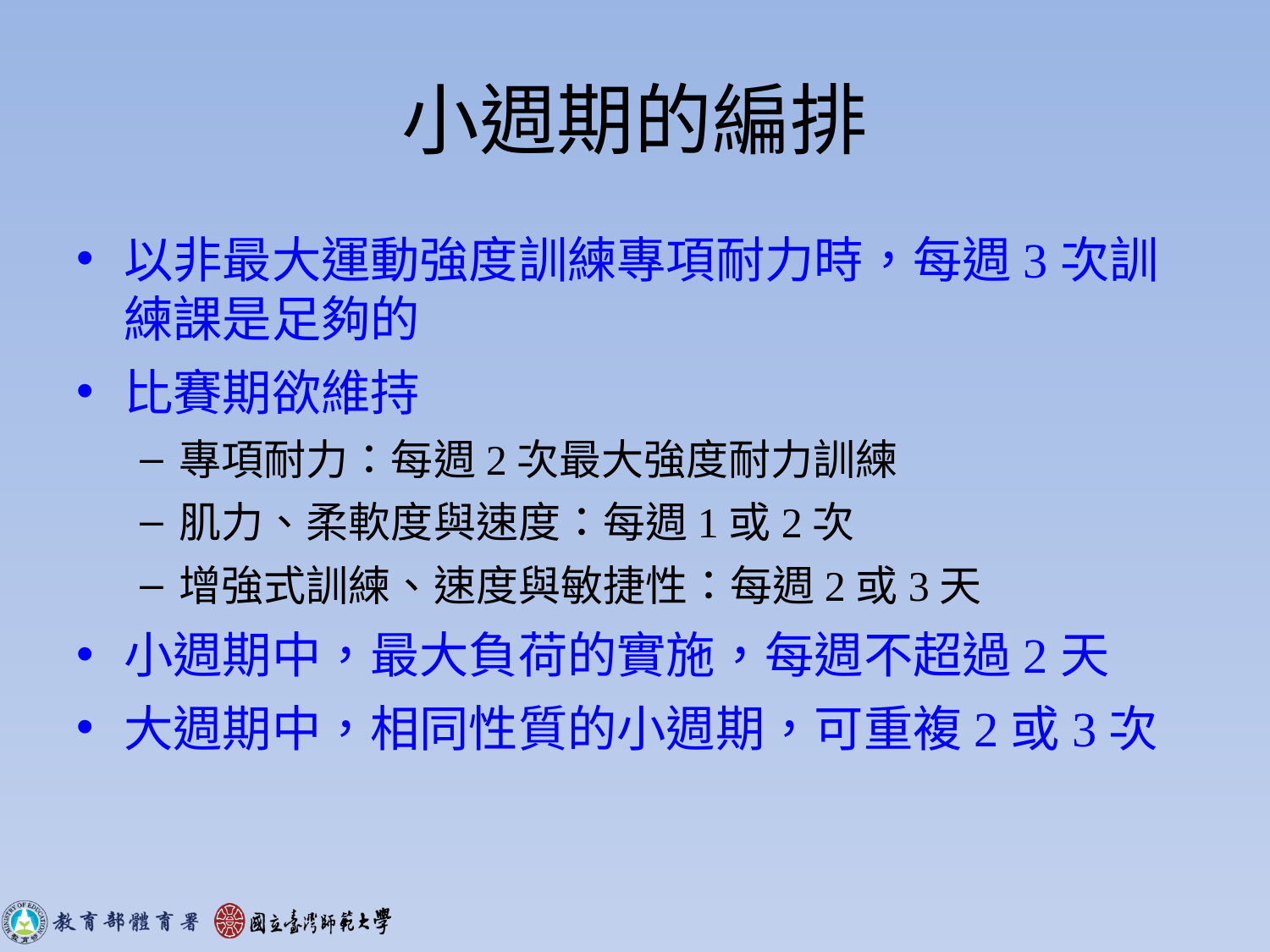

# 小週期的編排
以非最大運動強度訓練專項耐力時，每週3次訓練課是足夠的
比賽期欲維持
專項耐力：每週2次最大強度耐力訓練
肌力、柔軟度與速度：每週1或2次
增強式訓練、速度與敏捷性：每週2或3天
小週期中，最大負荷的實施，每週不超過2天
大週期中，相同性質的小週期，可重複2或3次